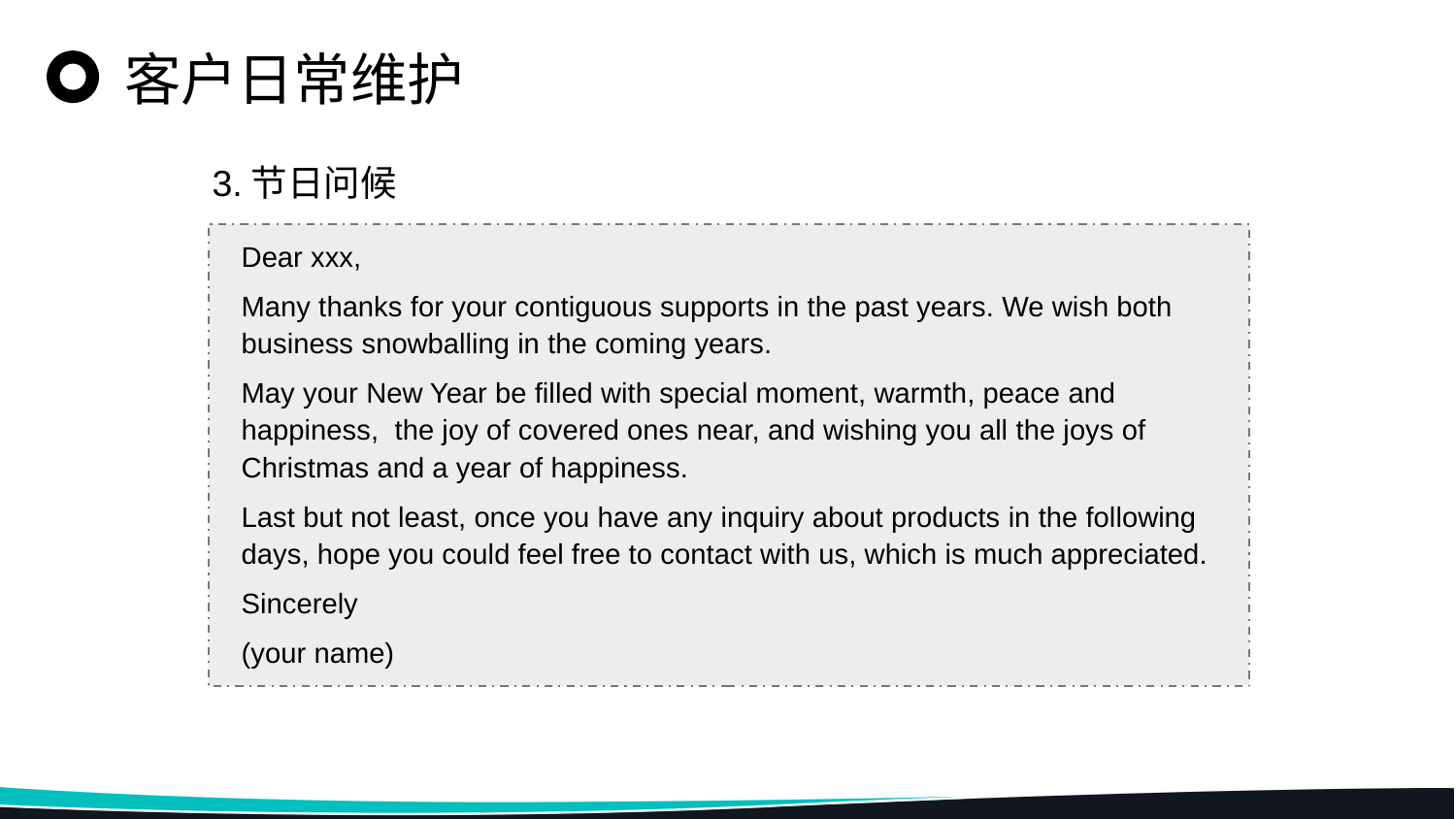

客户日常维护
3.节日问候

Dear xxx,
Many thanks for your contiguous supports in the past years. We wish both business snowballing in the coming years.
May your New Year be filled with special moment, warmth, peace and happiness,  the joy of covered ones near, and wishing you all the joys of Christmas and a year of happiness.
Last but not least, once you have any inquiry about products in the following days, hope you could feel free to contact with us, which is much appreciated.
Sincerely
(your name)